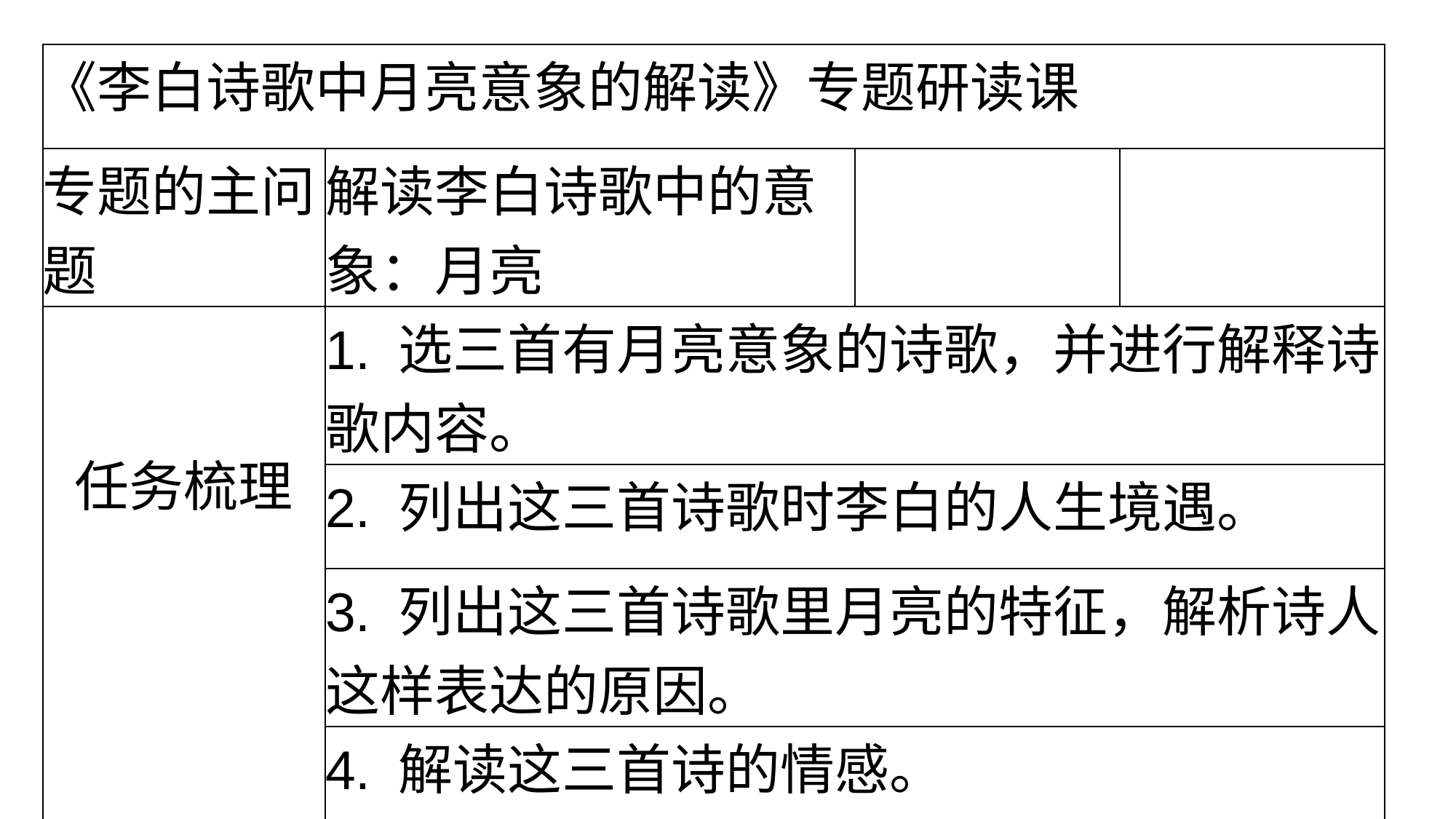

| 《李白诗歌中月亮意象的解读》专题研读课 |  |  |  |
| --- | --- | --- | --- |
| 专题的主问题 | 解读李白诗歌中的意象：月亮 |  |  |
| 任务梳理 | 1. 选三首有月亮意象的诗歌，并进行解释诗歌内容。 |  |  |
|  | 2. 列出这三首诗歌时李白的人生境遇。 |  |  |
|  | 3. 列出这三首诗歌里月亮的特征，解析诗人这样表达的原因。 |  |  |
|  | 4. 解读这三首诗的情感。 |  |  |
|  | 5.写一段推荐词，向大家推荐李白的月亮诗。 |  |  |